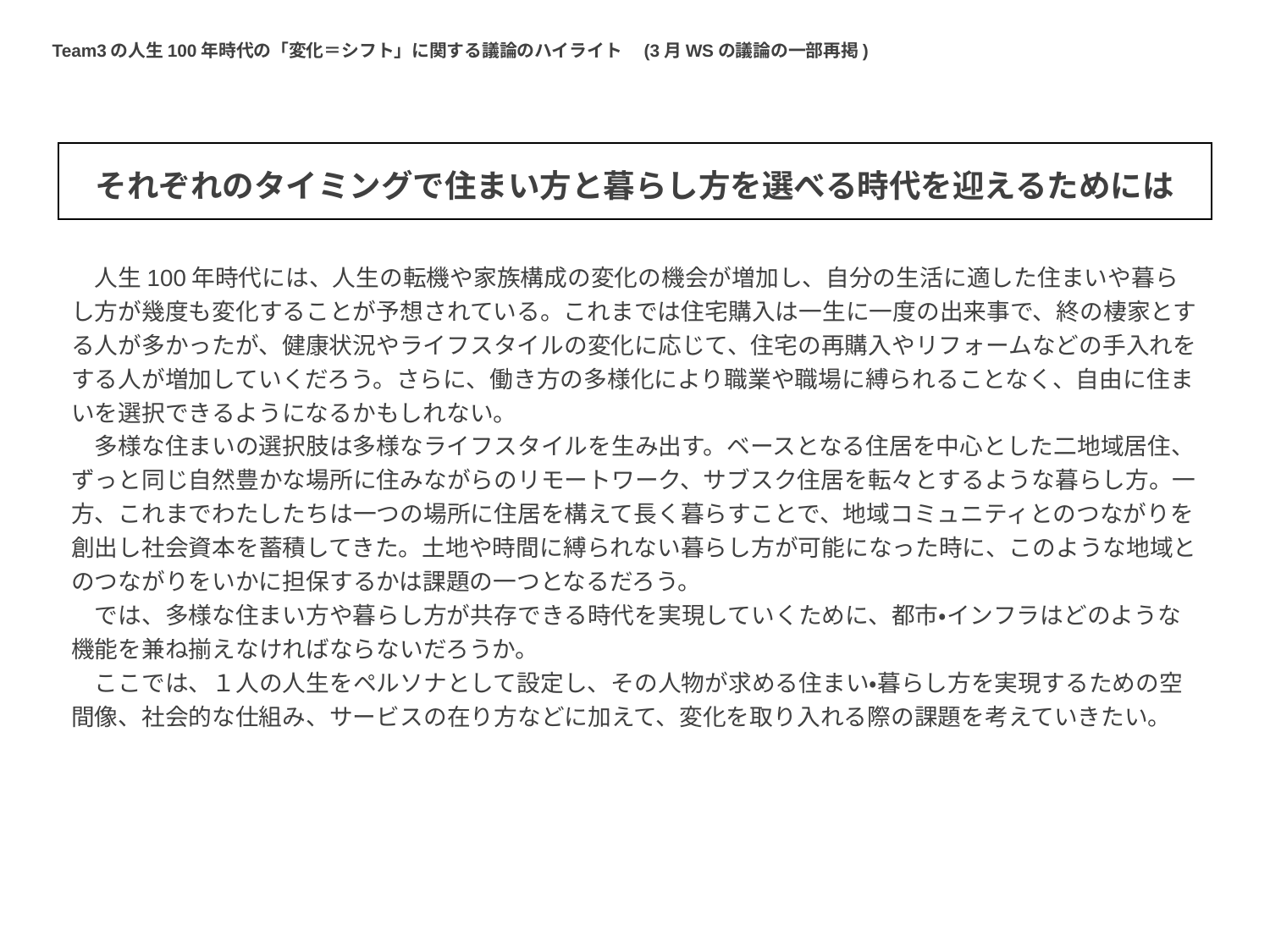

Team3の人生100年時代の「変化＝シフト」に関する議論のハイライト　(3月WSの議論の一部再掲)
それぞれのタイミングで住まい方と暮らし方を選べる時代を迎えるためには
# 人生100年時代には、人生の転機や家族構成の変化の機会が増加し、自分の生活に適した住まいや暮らし方が幾度も変化することが予想されている。これまでは住宅購入は一生に一度の出来事で、終の棲家とする人が多かったが、健康状況やライフスタイルの変化に応じて、住宅の再購入やリフォームなどの手入れをする人が増加していくだろう。さらに、働き方の多様化により職業や職場に縛られることなく、自由に住まいを選択できるようになるかもしれない。 　多様な住まいの選択肢は多様なライフスタイルを生み出す。ベースとなる住居を中心とした二地域居住、ずっと同じ自然豊かな場所に住みながらのリモートワーク、サブスク住居を転々とするような暮らし方。一方、これまでわたしたちは一つの場所に住居を構えて長く暮らすことで、地域コミュニティとのつながりを創出し社会資本を蓄積してきた。土地や時間に縛られない暮らし方が可能になった時に、このような地域とのつながりをいかに担保するかは課題の一つとなるだろう。 　では、多様な住まい方や暮らし方が共存できる時代を実現していくために、都市・インフラはどのような機能を兼ね揃えなければならないだろうか。 　ここでは、１人の人生をペルソナとして設定し、その人物が求める住まい・暮らし方を実現するための空間像、社会的な仕組み、サービスの在り方などに加えて、変化を取り入れる際の課題を考えていきたい。